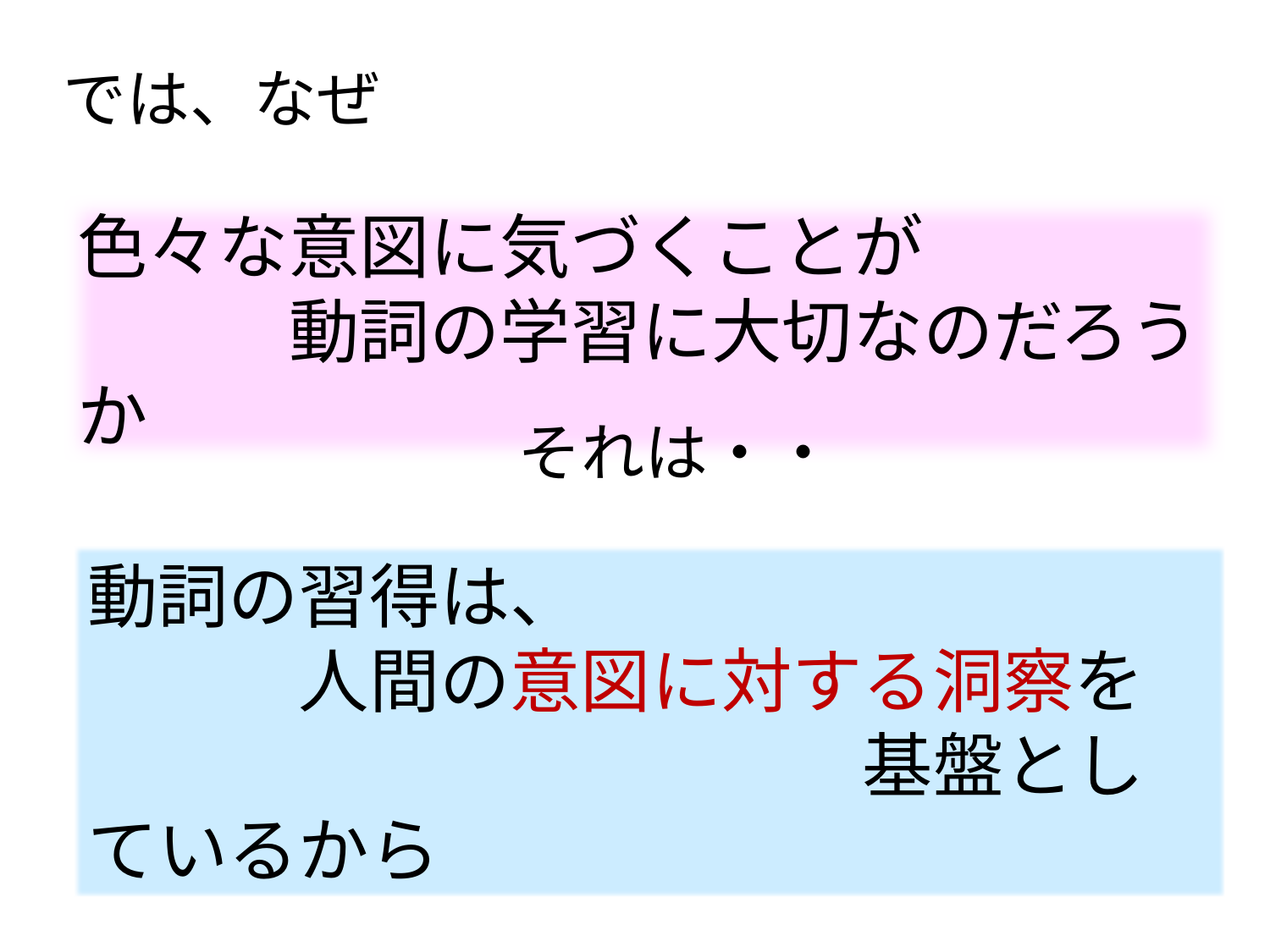

では、なぜ
色々な意図に気づくことが
　　　動詞の学習に大切なのだろうか
それは・・
動詞の習得は、
　　　人間の意図に対する洞察を
　　　　　　　　　　　基盤としているから